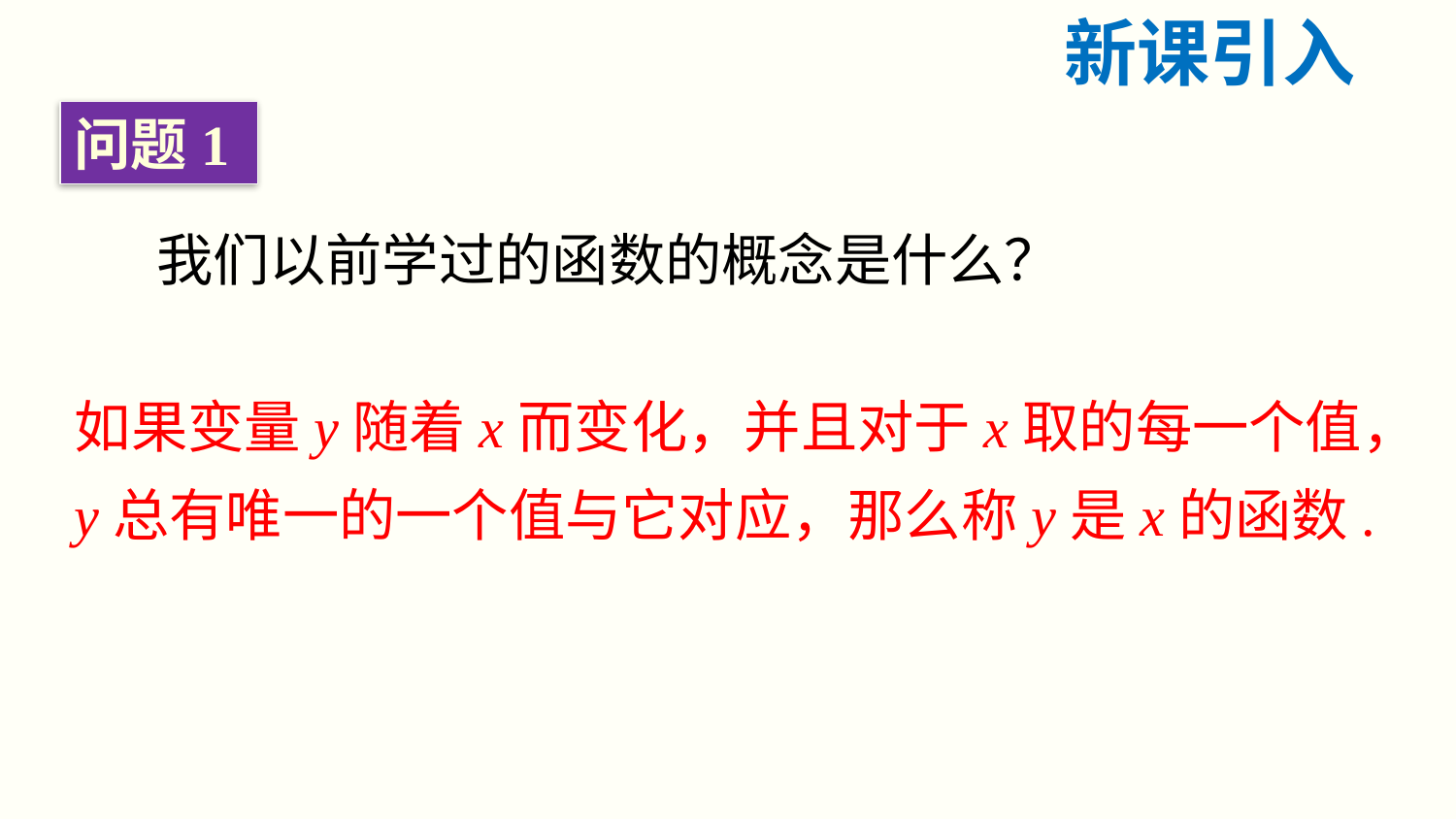

新课引入
问题1
    我们以前学过的函数的概念是什么？
如果变量y随着x而变化，并且对于x取的每一个值，y总有唯一的一个值与它对应，那么称y是x的函数.